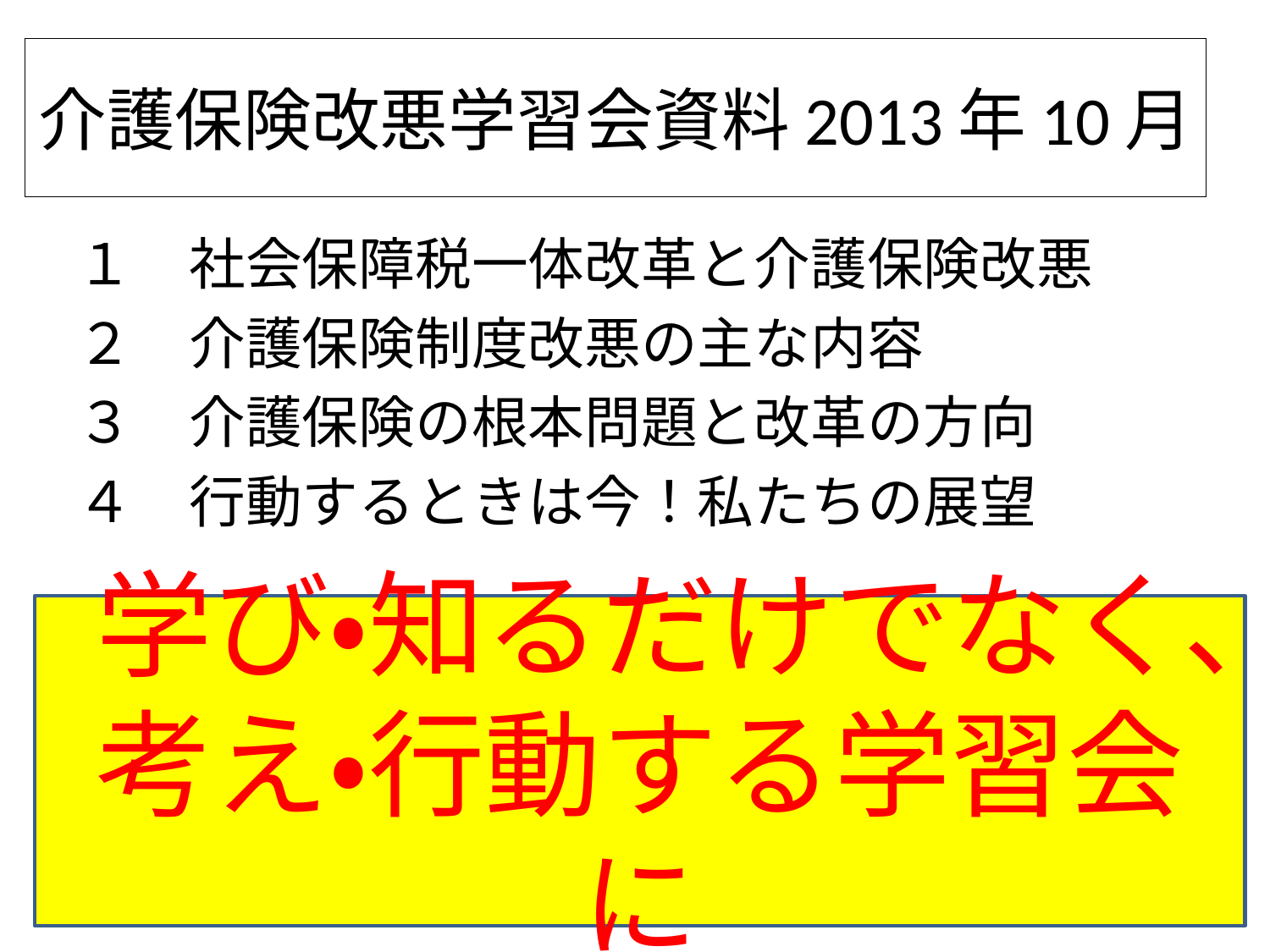

# 介護保険改悪学習会資料2013年10月
１　社会保障税一体改革と介護保険改悪
２　介護保険制度改悪の主な内容
３　介護保険の根本問題と改革の方向
４　行動するときは今！私たちの展望

学び・知るだけでなく、考え・行動する学習会に